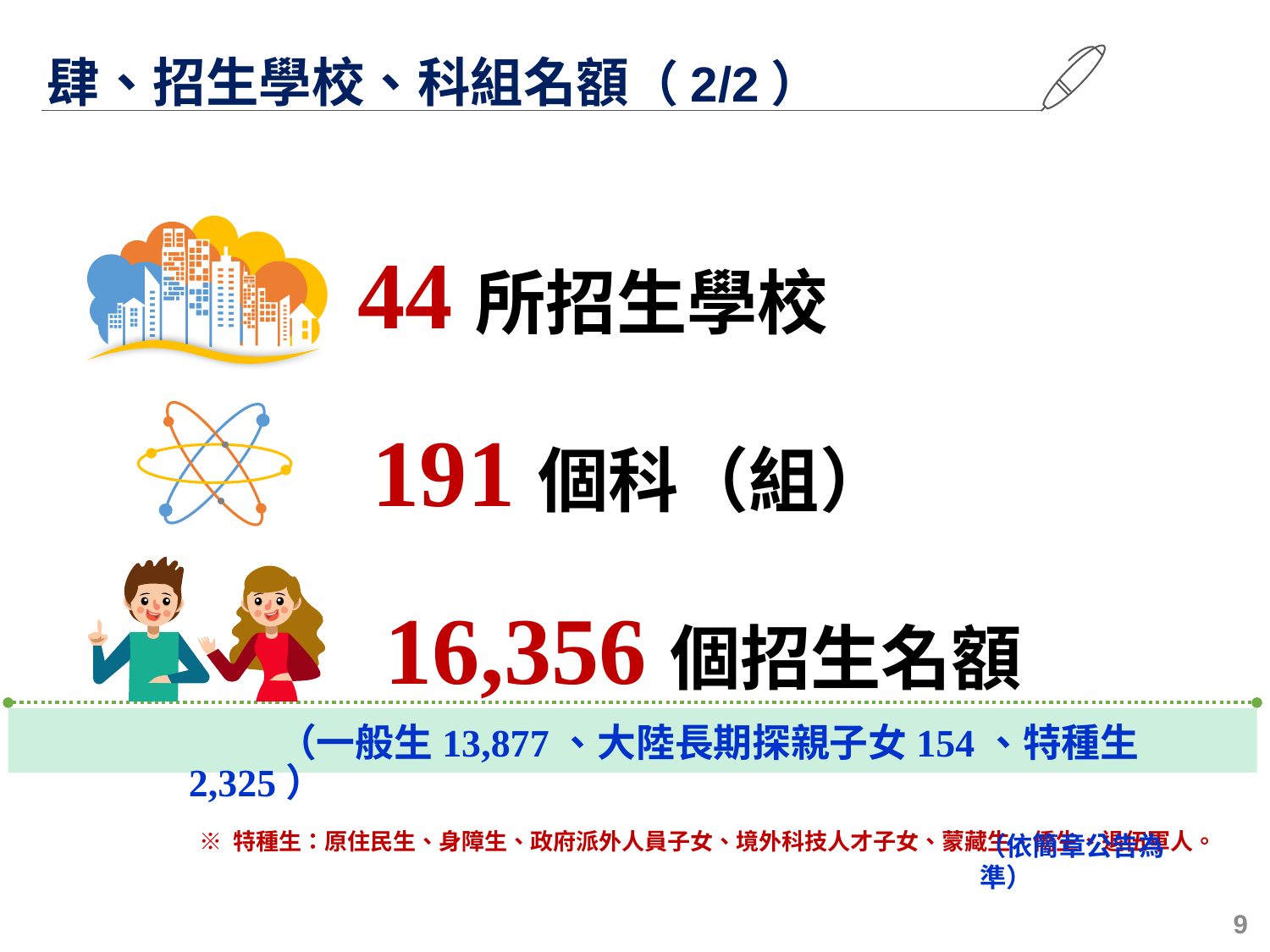

肆、招生學校、科組名額（2/2）

   44所招生學校
      191個科（組）
　16,356個招生名額
         （一般生13,877、大陸長期探親子女154、特種生2,325）
  ※ 特種生：原住民生、身障生、政府派外人員子女、境外科技人才子女、蒙藏生、僑生、退伍軍人。

（依簡章公告為準）
9